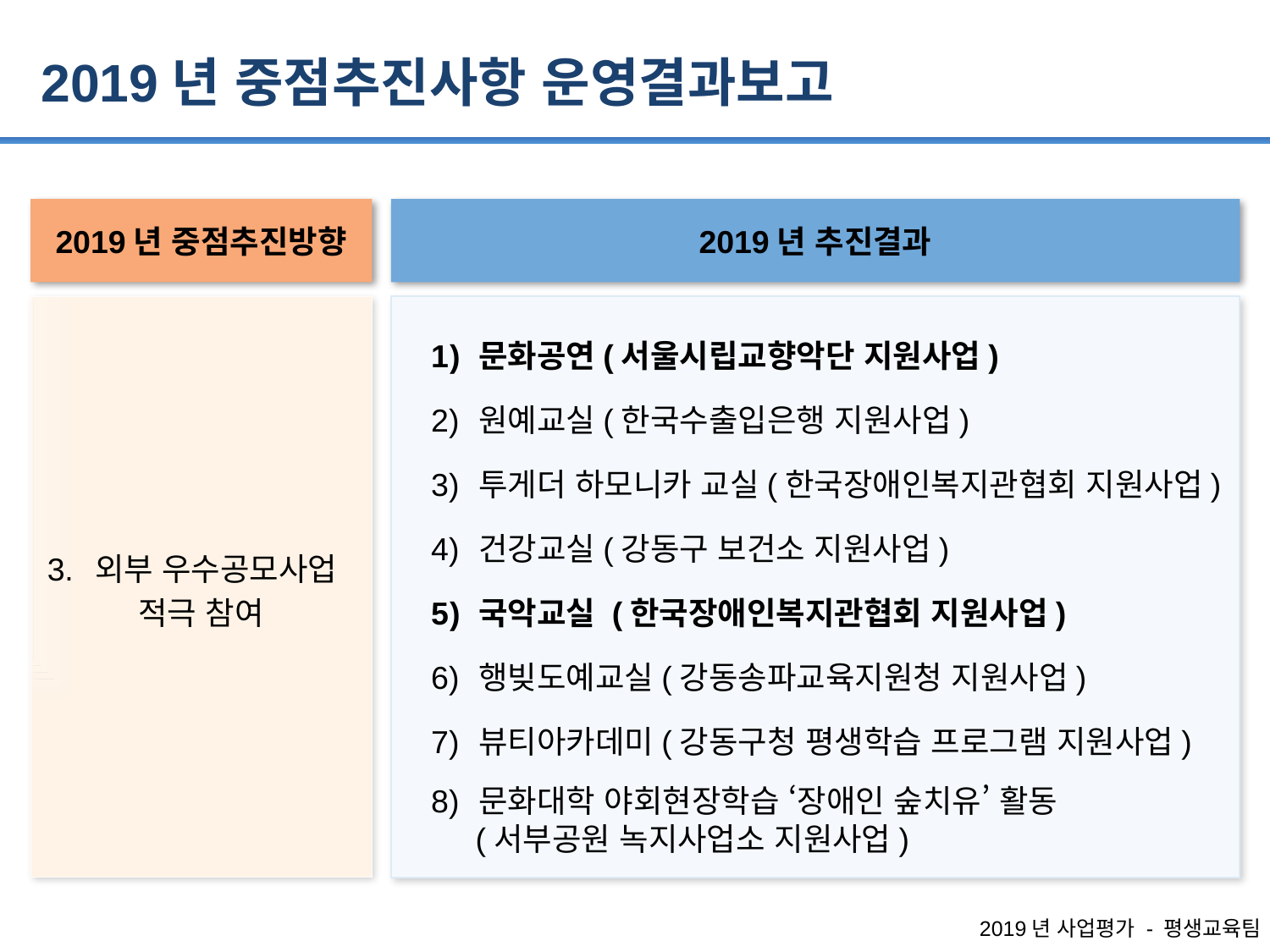

2019년 중점추진사항 운영결과보고
2019년 중점추진방향
2019년 추진결과
문화공연(서울시립교향악단 지원사업)
원예교실(한국수출입은행 지원사업)
투게더 하모니카 교실(한국장애인복지관협회 지원사업)
건강교실(강동구 보건소 지원사업)
국악교실 (한국장애인복지관협회 지원사업)
행빚도예교실(강동송파교육지원청 지원사업)
뷰티아카데미(강동구청 평생학습 프로그램 지원사업)
문화대학 야회현장학습 ‘장애인 숲치유’ 활동
     (서부공원 녹지사업소 지원사업)
외부 우수공모사업
적극 참여
2019년 사업평가 - 평생교육팀